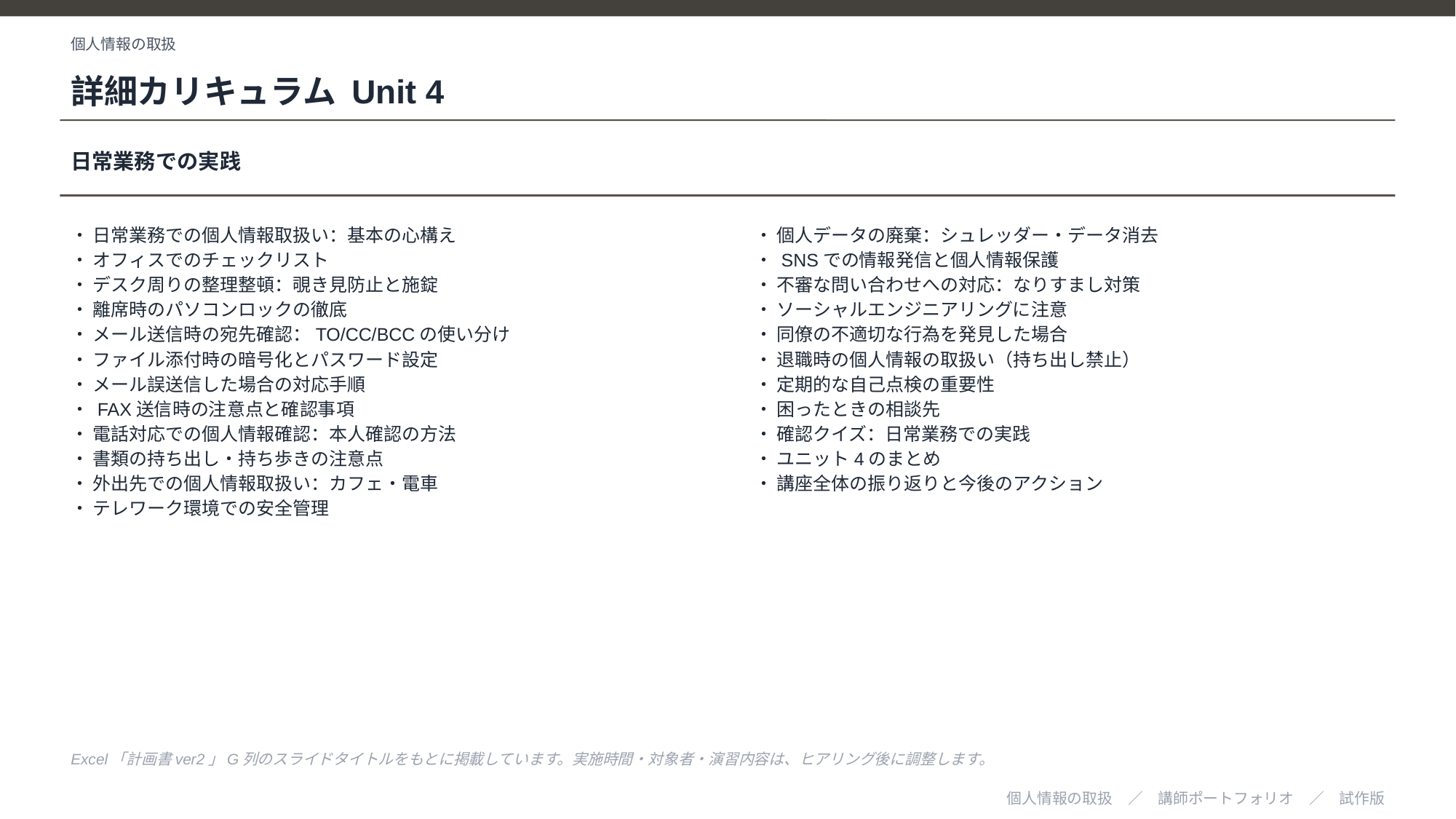

個人情報の取扱
詳細カリキュラム Unit 4

日常業務での実践

・ 日常業務での個人情報取扱い：基本の心構え
・ オフィスでのチェックリスト
・ デスク周りの整理整頓：覗き見防止と施錠
・ 離席時のパソコンロックの徹底
・ メール送信時の宛先確認：TO/CC/BCCの使い分け
・ ファイル添付時の暗号化とパスワード設定
・ メール誤送信した場合の対応手順
・ FAX送信時の注意点と確認事項
・ 電話対応での個人情報確認：本人確認の方法
・ 書類の持ち出し・持ち歩きの注意点
・ 外出先での個人情報取扱い：カフェ・電車
・ テレワーク環境での安全管理
・ 個人データの廃棄：シュレッダー・データ消去
・ SNSでの情報発信と個人情報保護
・ 不審な問い合わせへの対応：なりすまし対策
・ ソーシャルエンジニアリングに注意
・ 同僚の不適切な行為を発見した場合
・ 退職時の個人情報の取扱い（持ち出し禁止）
・ 定期的な自己点検の重要性
・ 困ったときの相談先
・ 確認クイズ：日常業務での実践
・ ユニット4のまとめ
・ 講座全体の振り返りと今後のアクション
Excel「計画書ver2」G列のスライドタイトルをもとに掲載しています。実施時間・対象者・演習内容は、ヒアリング後に調整します。
個人情報の取扱　／　講師ポートフォリオ　／　試作版